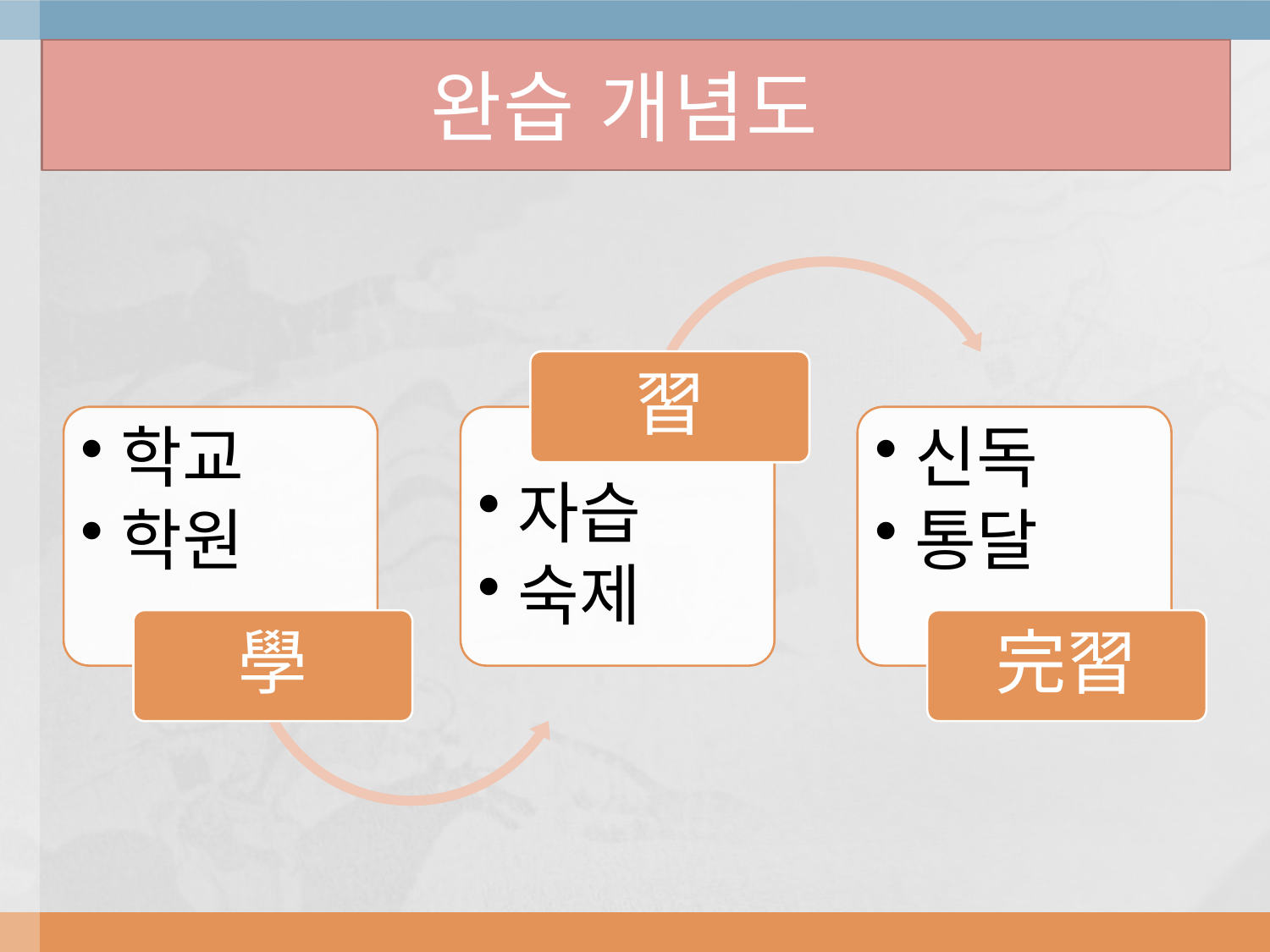

# 완습 개념도
학교
학원
學
자습
숙제
習
신독
통달
完習